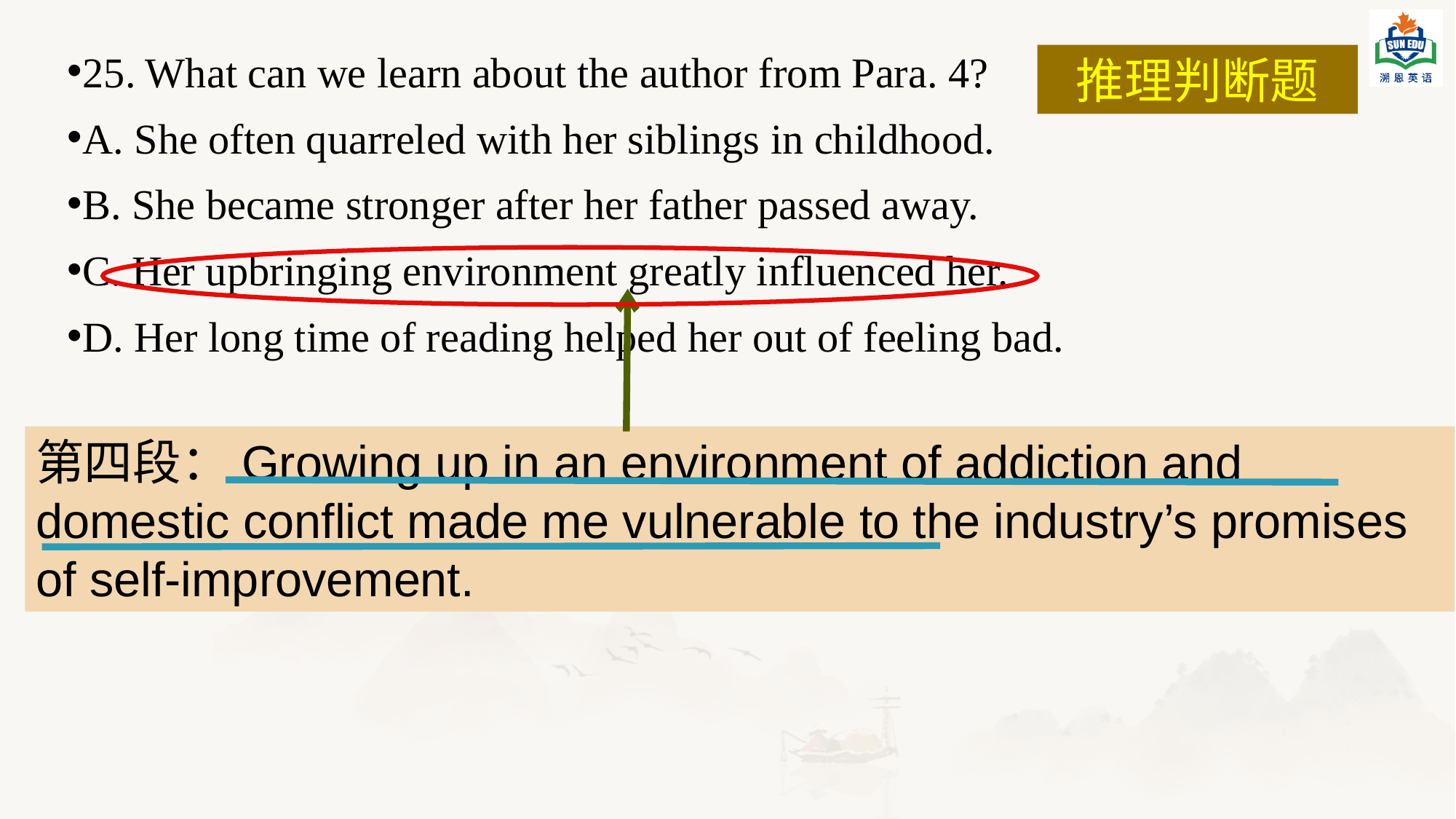

25. What can we learn about the author from Para. 4?
A. She often quarreled with her siblings in childhood.
B. She became stronger after her father passed away.
C. Her upbringing environment greatly influenced her.
D. Her long time of reading helped her out of feeling bad.
推理判断题

第四段：Growing up in an environment of addiction and domestic conflict made me vulnerable to the industry’s promises of self-improvement.